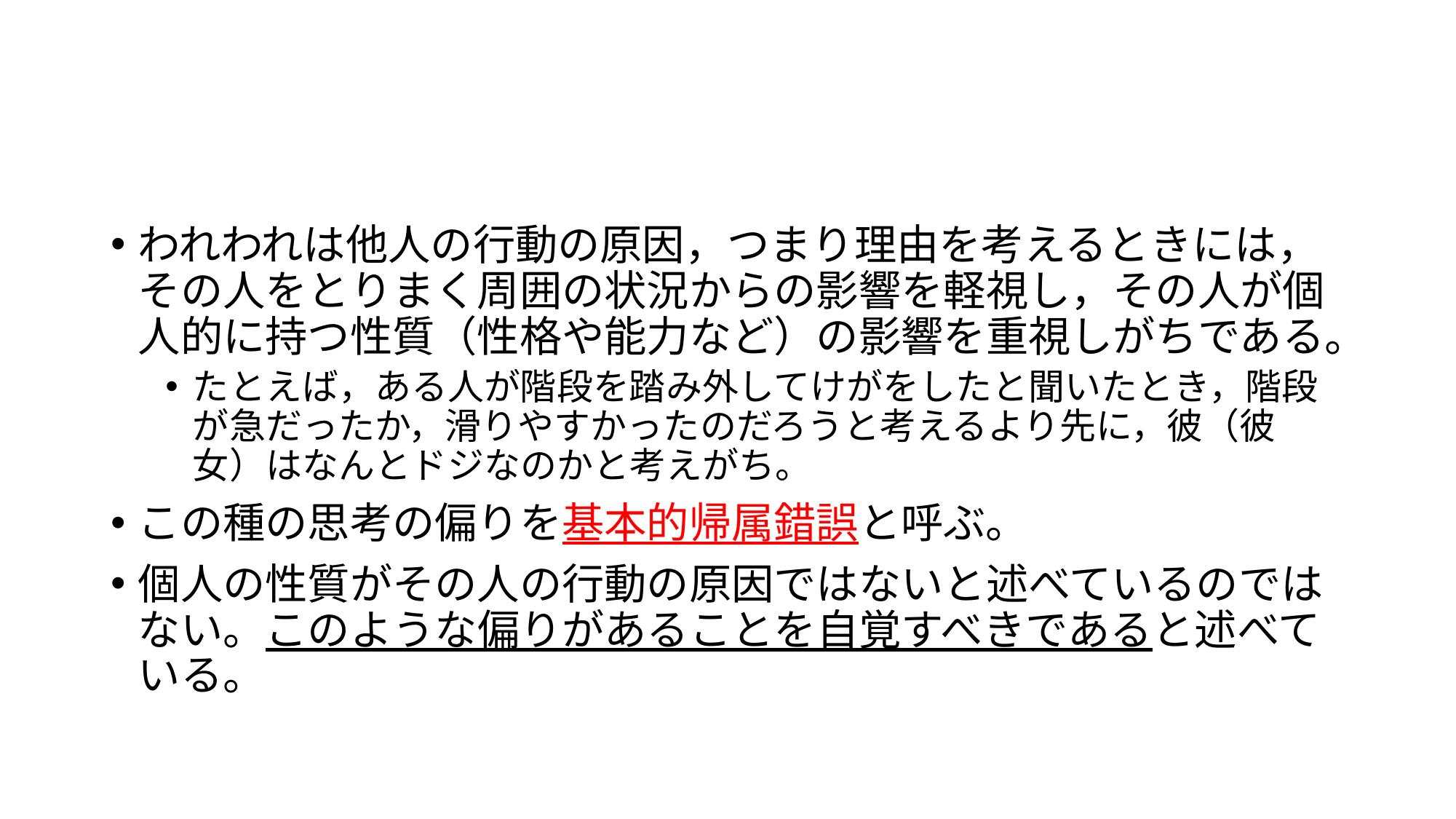

#
われわれは他人の行動の原因，つまり理由を考えるときには，その人をとりまく周囲の状況からの影響を軽視し，その人が個人的に持つ性質（性格や能力など）の影響を重視しがちである。
たとえば，ある人が階段を踏み外してけがをしたと聞いたとき，階段が急だったか，滑りやすかったのだろうと考えるより先に，彼（彼女）はなんとドジなのかと考えがち。
この種の思考の偏りを基本的帰属錯誤と呼ぶ。
個人の性質がその人の行動の原因ではないと述べているのではない。このような偏りがあることを自覚すべきであると述べている。